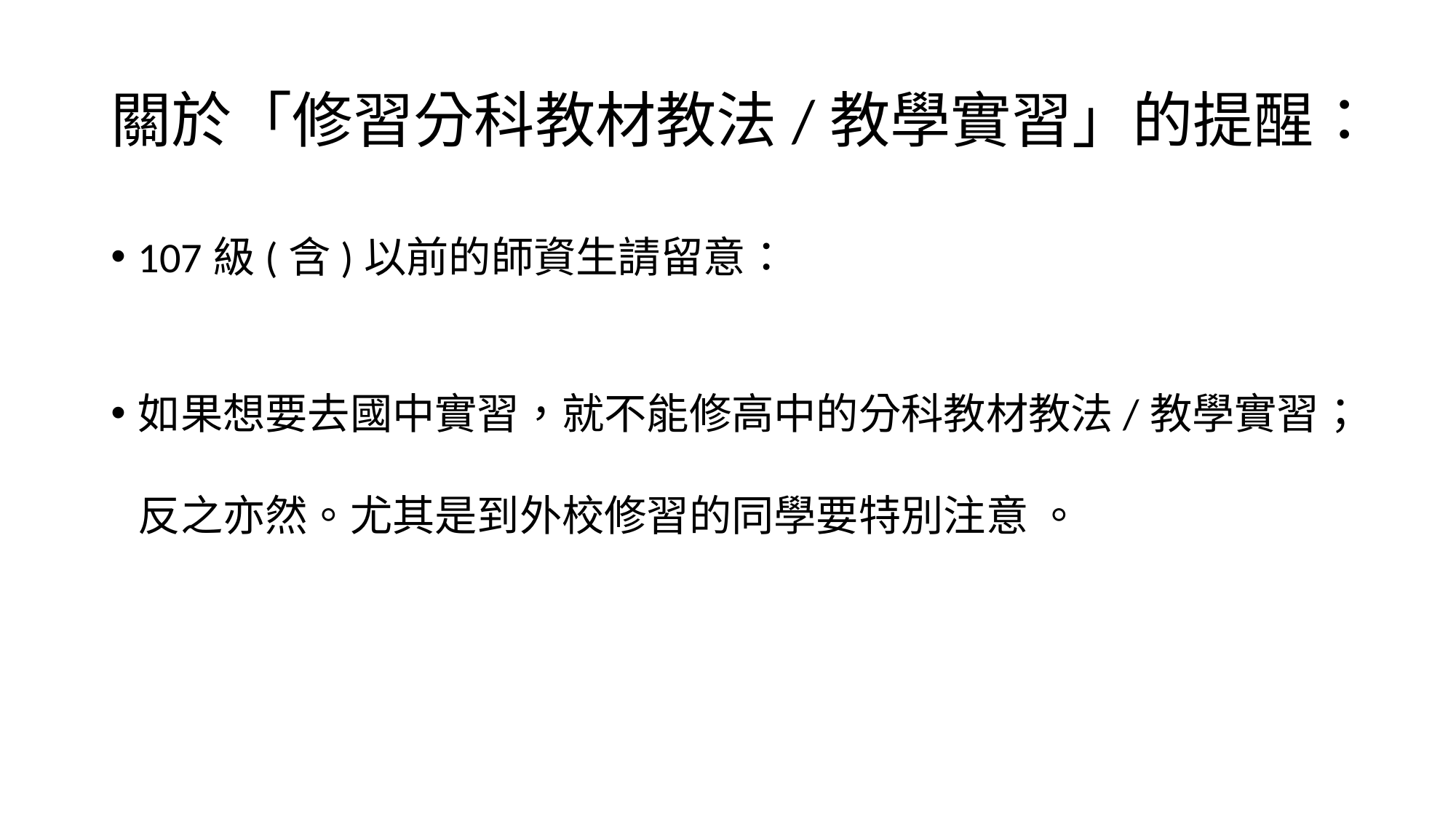

# 關於「修習分科教材教法/教學實習」的提醒：
107級(含)以前的師資生請留意：
如果想要去國中實習，就不能修高中的分科教材教法/教學實習；反之亦然。尤其是到外校修習的同學要特別注意 。